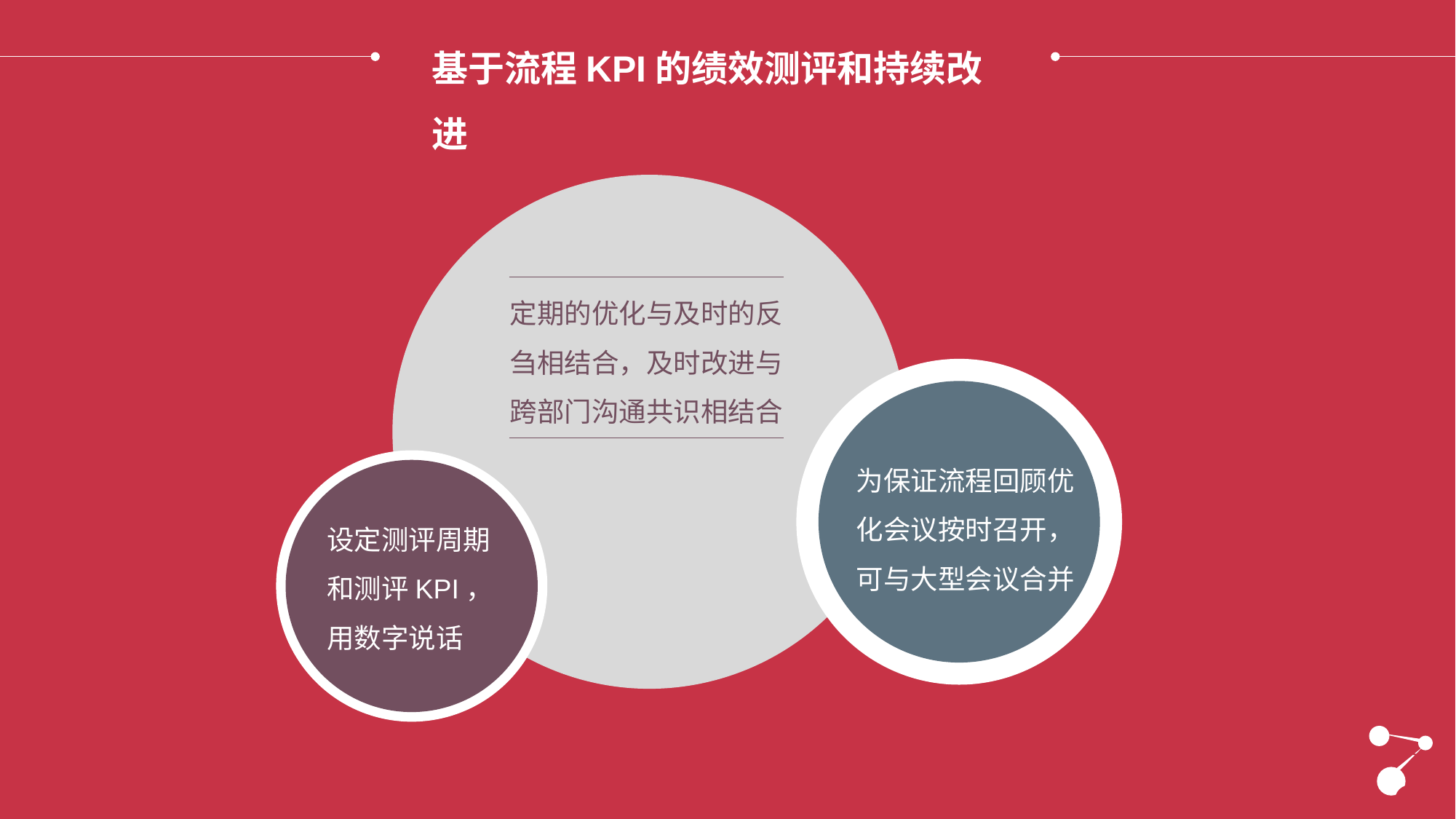

基于流程KPI的绩效测评和持续改进

定期的优化与及时的反刍相结合，及时改进与跨部门沟通共识相结合

为保证流程回顾优化会议按时召开，可与大型会议合并

设定测评周期和测评KPI，用数字说话